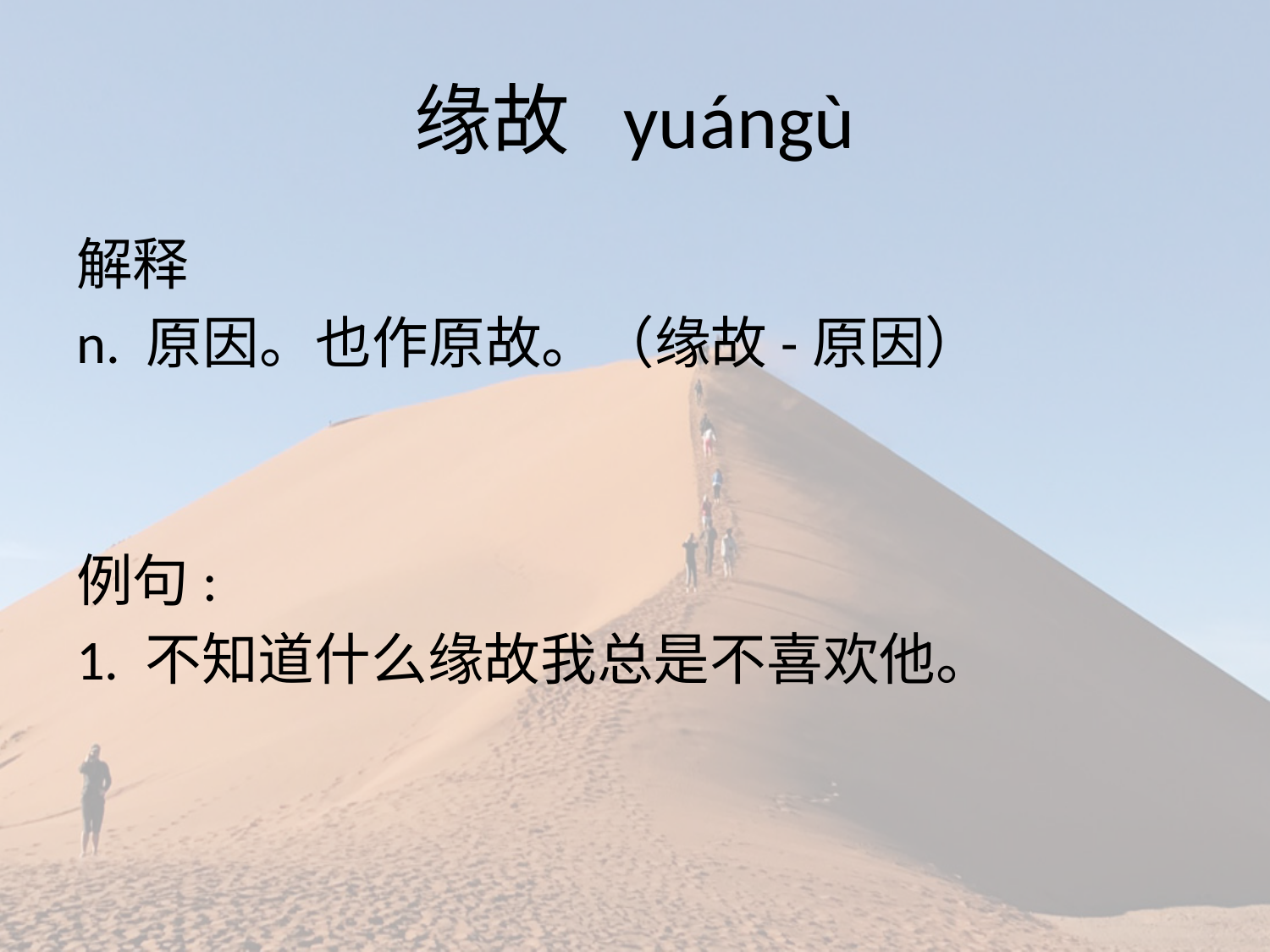

# 缘故  yuángù
解释
n. 原因。也作原故。（缘故-原因）

例句:
1. 不知道什么缘故我总是不喜欢他。